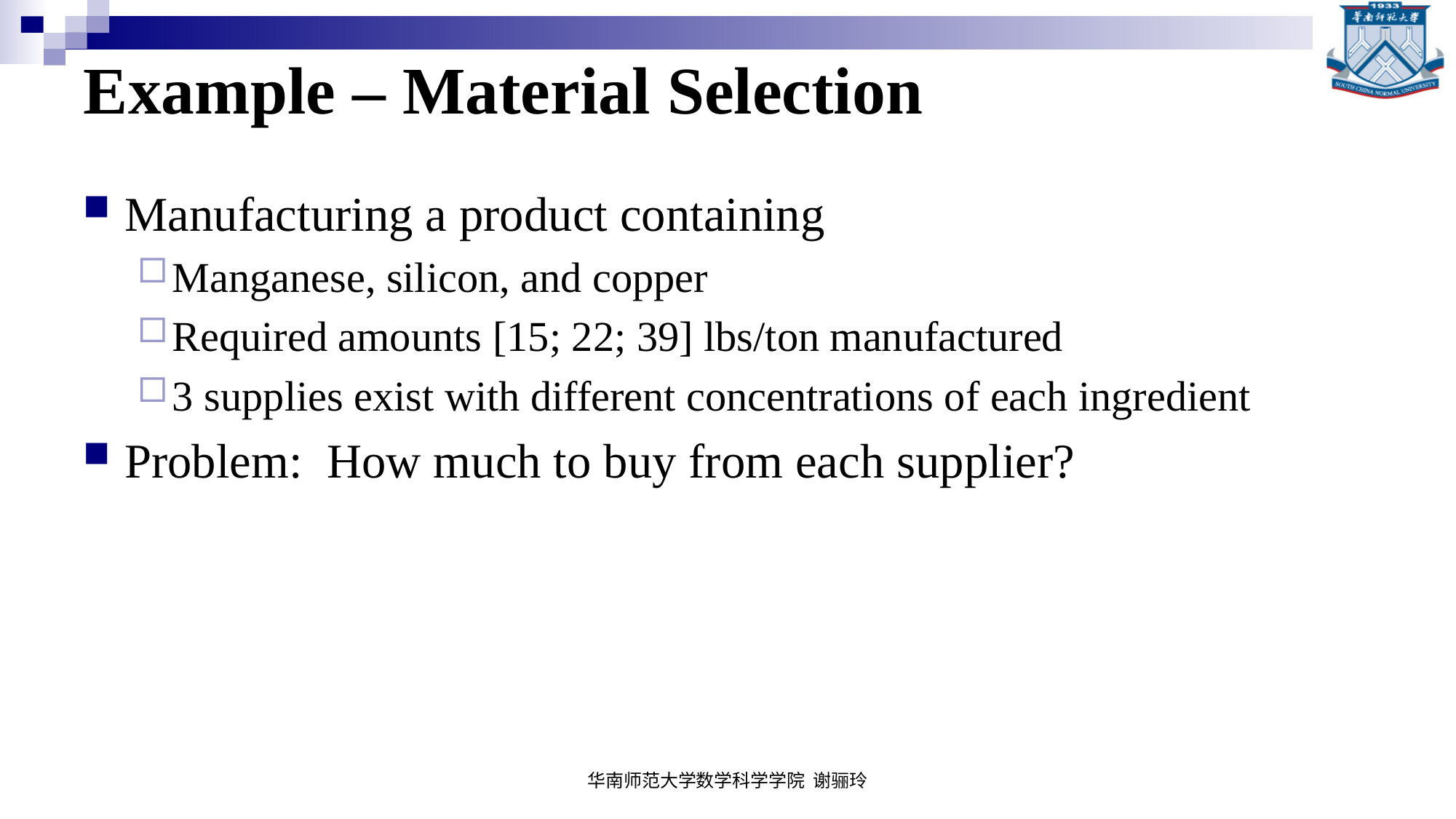

# Example – Material Selection
Manufacturing a product containing
Manganese, silicon, and copper
Required amounts [15; 22; 39] lbs/ton manufactured
3 supplies exist with different concentrations of each ingredient
Problem:  How much to buy from each supplier?
华南师范大学数学科学学院  谢骊玲